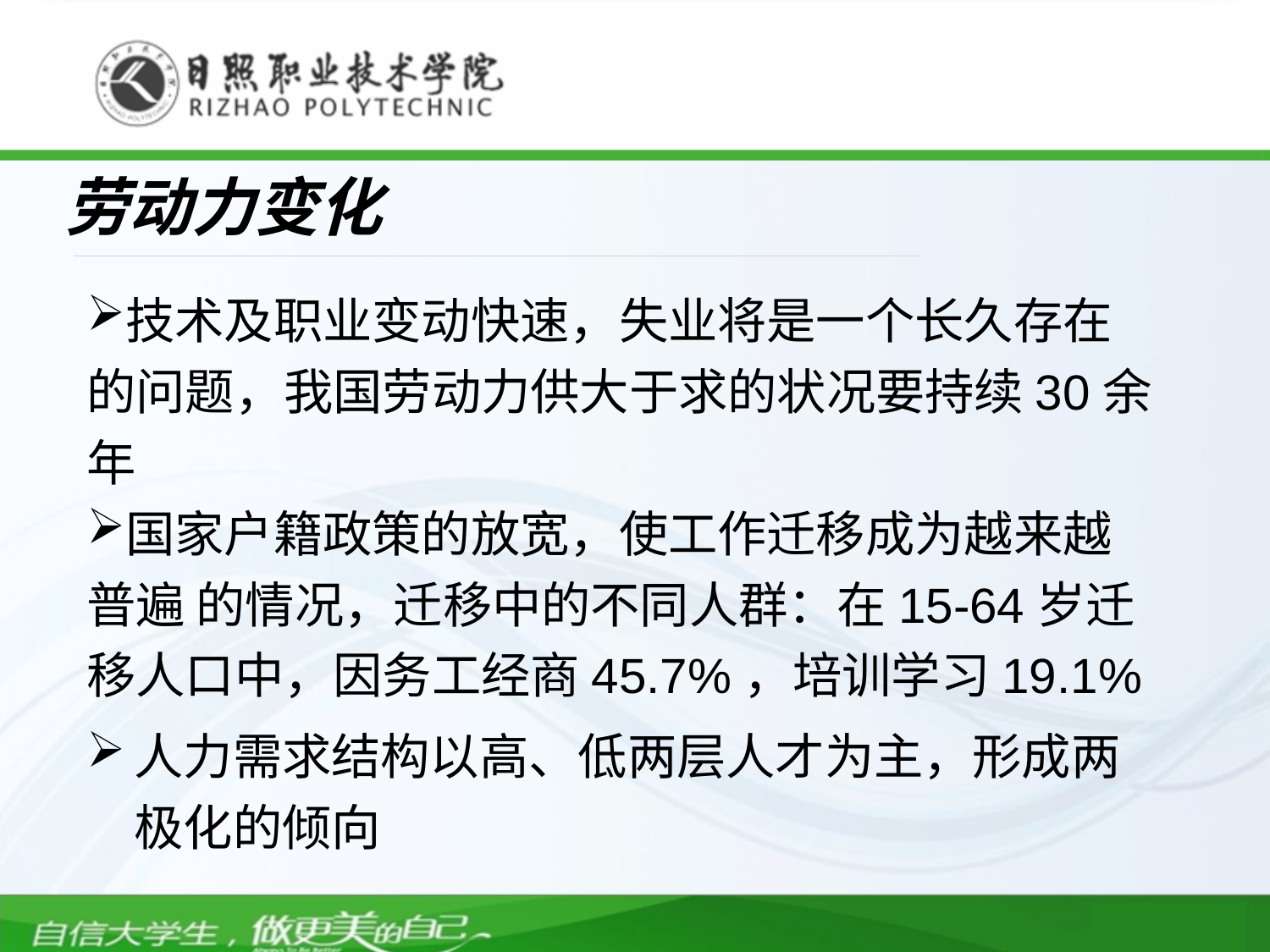

劳动力变化
技术及职业变动快速，失业将是一个长久存在的问题，我国劳动力供大于求的状况要持续30余年
国家户籍政策的放宽，使工作迁移成为越来越普遍 的情况，迁移中的不同人群：在15-64岁迁移人口中，因务工经商45.7%，培训学习19.1%
人力需求结构以高、低两层人才为主，形成两极化的倾向